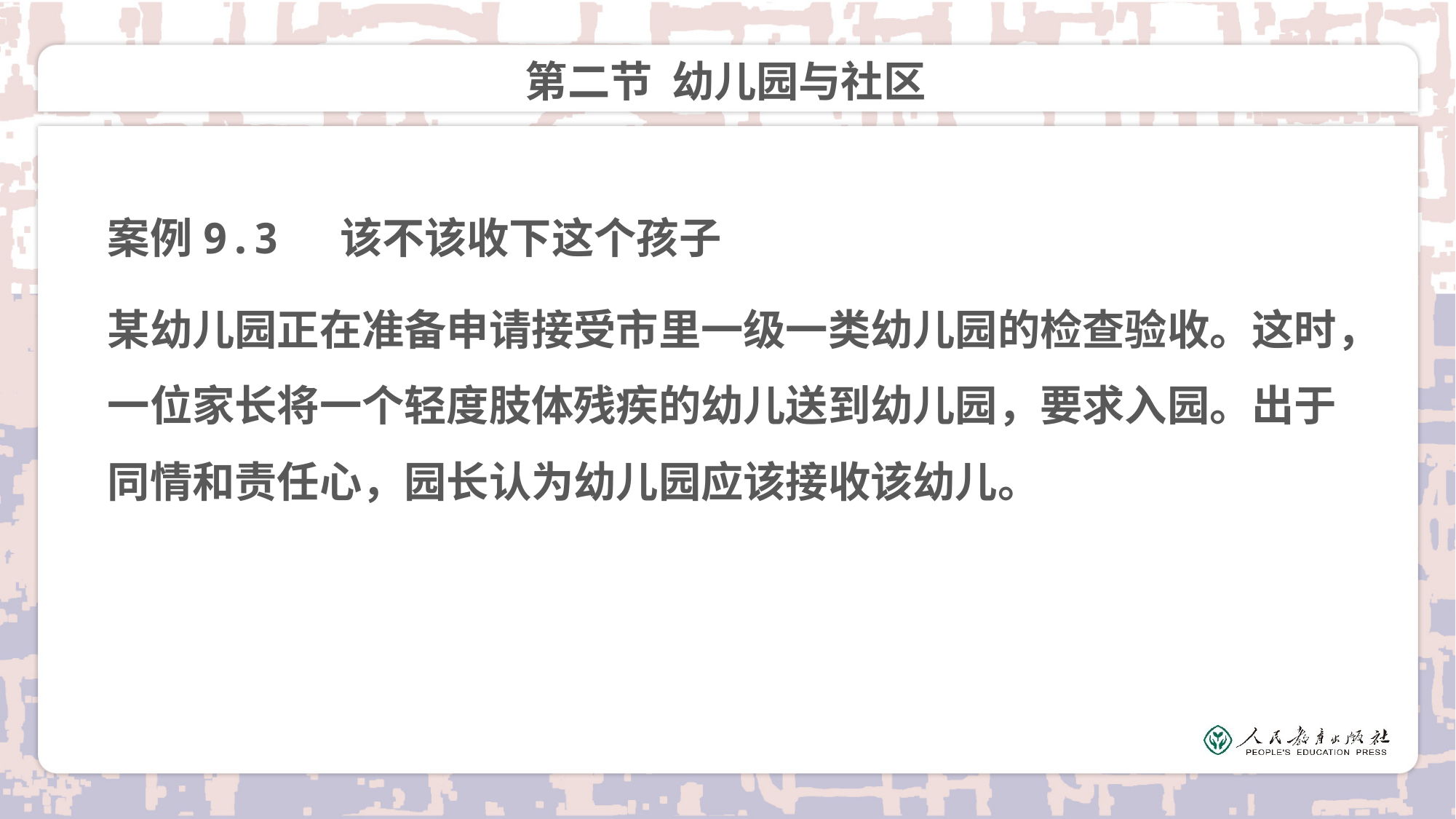

# 第二节  幼儿园与社区
案例9.3  该不该收下这个孩子
某幼儿园正在准备申请接受市里一级一类幼儿园的检查验收。这时，一位家长将一个轻度肢体残疾的幼儿送到幼儿园，要求入园。出于同情和责任心，园长认为幼儿园应该接收该幼儿。